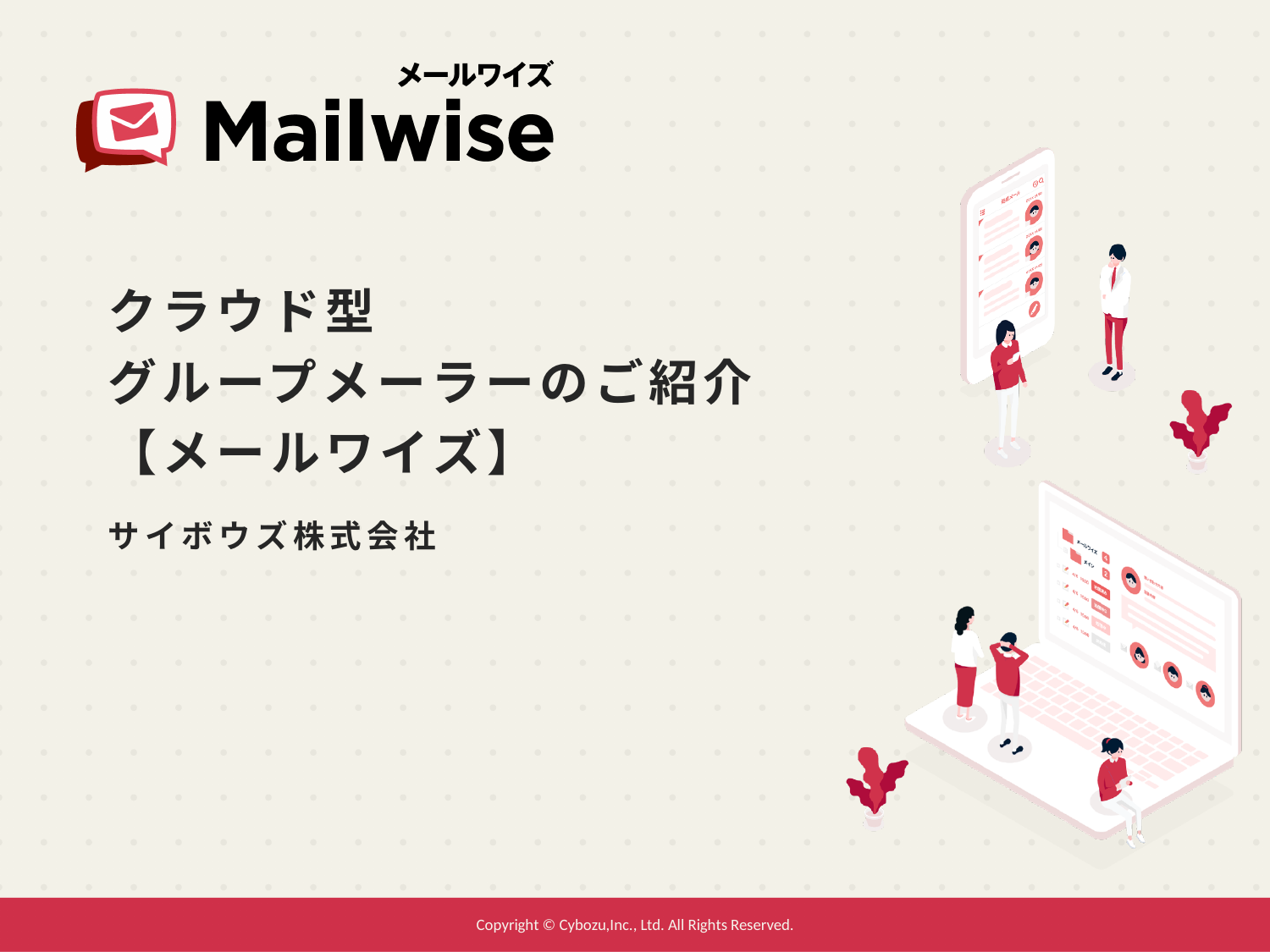

# クラウド型 グループメーラーのご紹介 【メールワイズ】
サイボウズ株式会社

Copyright ©️ Cybozu,Inc., Ltd. All Rights Reserved.